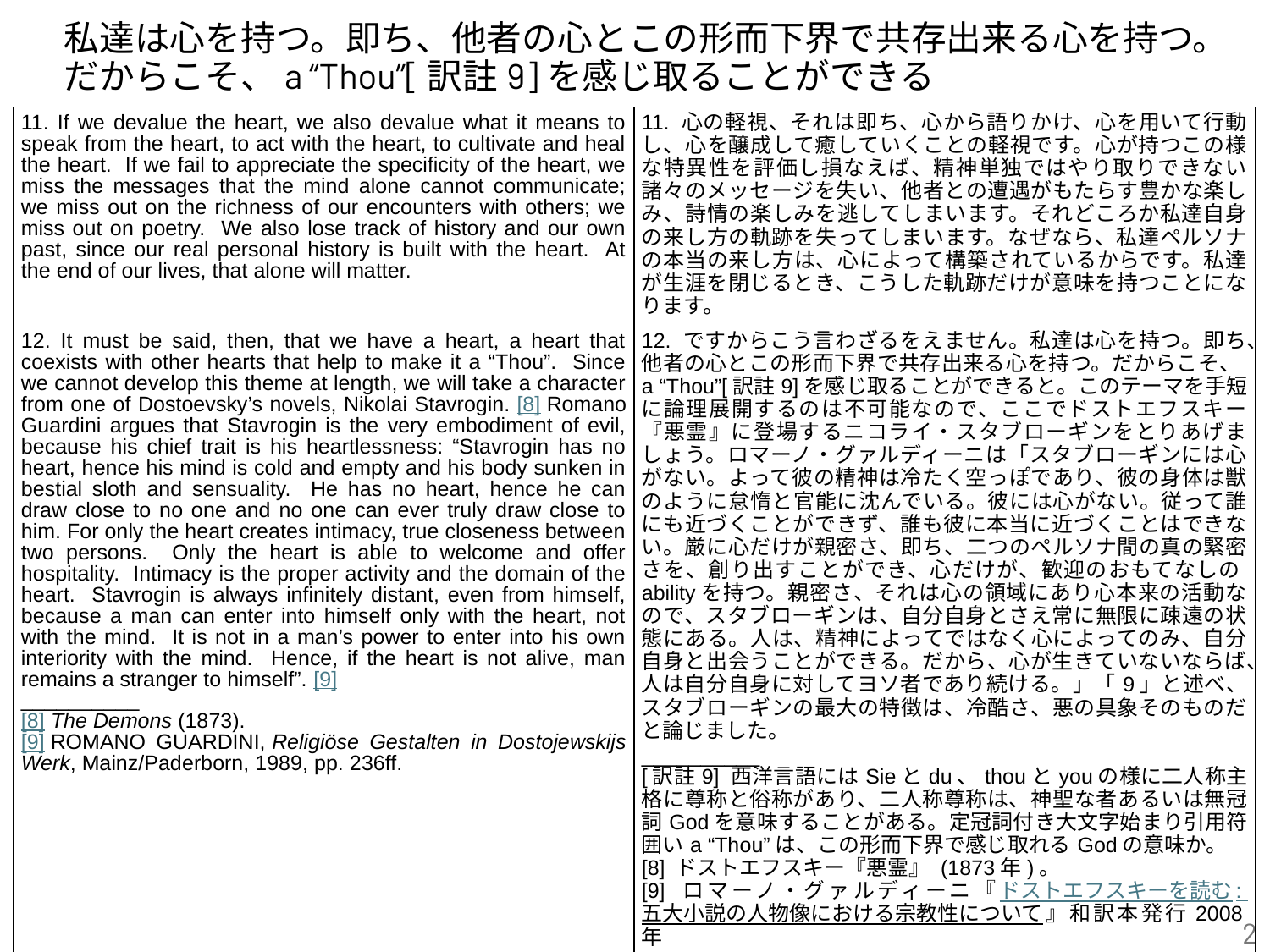

# 私達は心を持つ。即ち、他者の心とこの形而下界で共存出来る心を持つ。だからこそ、a “Thou”[訳註9]を感じ取ることができる
| 11. If we devalue the heart, we also devalue what it means to speak from the heart, to act with the heart, to cultivate and heal the heart. If we fail to appreciate the specificity of the heart, we miss the messages that the mind alone cannot communicate; we miss out on the richness of our encounters with others; we miss out on poetry. We also lose track of history and our own past, since our real personal history is built with the heart. At the end of our lives, that alone will matter. | 11. 心の軽視、それは即ち、心から語りかけ、心を用いて行動し、心を醸成して癒していくことの軽視です。心が持つこの様な特異性を評価し損なえば、精神単独ではやり取りできない諸々のメッセージを失い、他者との遭遇がもたらす豊かな楽しみ、詩情の楽しみを逃してしまいます。それどころか私達自身の来し方の軌跡を失ってしまいます。なぜなら、私達ペルソナの本当の来し方は、心によって構築されているからです。私達が生涯を閉じるとき、こうした軌跡だけが意味を持つことになります。 |
| --- | --- |
| 12. It must be said, then, that we have a heart, a heart that coexists with other hearts that help to make it a “Thou”. Since we cannot develop this theme at length, we will take a character from one of Dostoevsky’s novels, Nikolai Stavrogin. [8] Romano Guardini argues that Stavrogin is the very embodiment of evil, because his chief trait is his heartlessness: “Stavrogin has no heart, hence his mind is cold and empty and his body sunken in bestial sloth and sensuality. He has no heart, hence he can draw close to no one and no one can ever truly draw close to him. For only the heart creates intimacy, true closeness between two persons. Only the heart is able to welcome and offer hospitality. Intimacy is the proper activity and the domain of the heart. Stavrogin is always infinitely distant, even from himself, because a man can enter into himself only with the heart, not with the mind. It is not in a man’s power to enter into his own interiority with the mind. Hence, if the heart is not alive, man remains a stranger to himself”. [9] \_\_\_\_\_\_\_\_\_\_ [8] The Demons (1873). [9] ROMANO GUARDINI, Religiöse Gestalten in Dostojewskijs Werk, Mainz/Paderborn, 1989, pp. 236ff. | 12. ですからこう言わざるをえません。私達は心を持つ。即ち、他者の心とこの形而下界で共存出来る心を持つ。だからこそ、a “Thou”[訳註9]を感じ取ることができると。このテーマを手短に論理展開するのは不可能なので、ここでドストエフスキー『悪霊』に登場するニコライ・スタブローギンをとりあげましょう。ロマーノ・グァルディーニは「スタブローギンには心がない。よって彼の精神は冷たく空っぽであり、彼の身体は獣のように怠惰と官能に沈んでいる。彼には心がない。従って誰にも近づくことができず、誰も彼に本当に近づくことはできない。厳に心だけが親密さ、即ち、二つのペルソナ間の真の緊密さを、創り出すことができ、心だけが、歓迎のおもてなしのabilityを持つ。親密さ、それは心の領域にあり心本来の活動なので、スタブローギンは、自分自身とさえ常に無限に疎遠の状態にある。人は、精神によってではなく心によってのみ、自分自身と出会うことができる。だから、心が生きていないならば、人は自分自身に対してヨソ者であり続ける。」「9」と述べ、スタブローギンの最大の特徴は、冷酷さ、悪の具象そのものだと論じました。 \_\_\_\_\_\_\_\_\_\_ [訳註9] 西洋言語にはSieとdu、thouとyouの様に二人称主格に尊称と俗称があり、二人称尊称は、神聖な者あるいは無冠詞Godを意味することがある。定冠詞付き大文字始まり引用符囲いa “Thou”は、この形而下界で感じ取れるGodの意味か。 [8] ドストエフスキー『悪霊』 (1873年)。 [9] ロマーノ・グァルディーニ『ドストエフスキーを読む: 五大小説の人物像における宗教性について』和訳本発行2008年 |
2